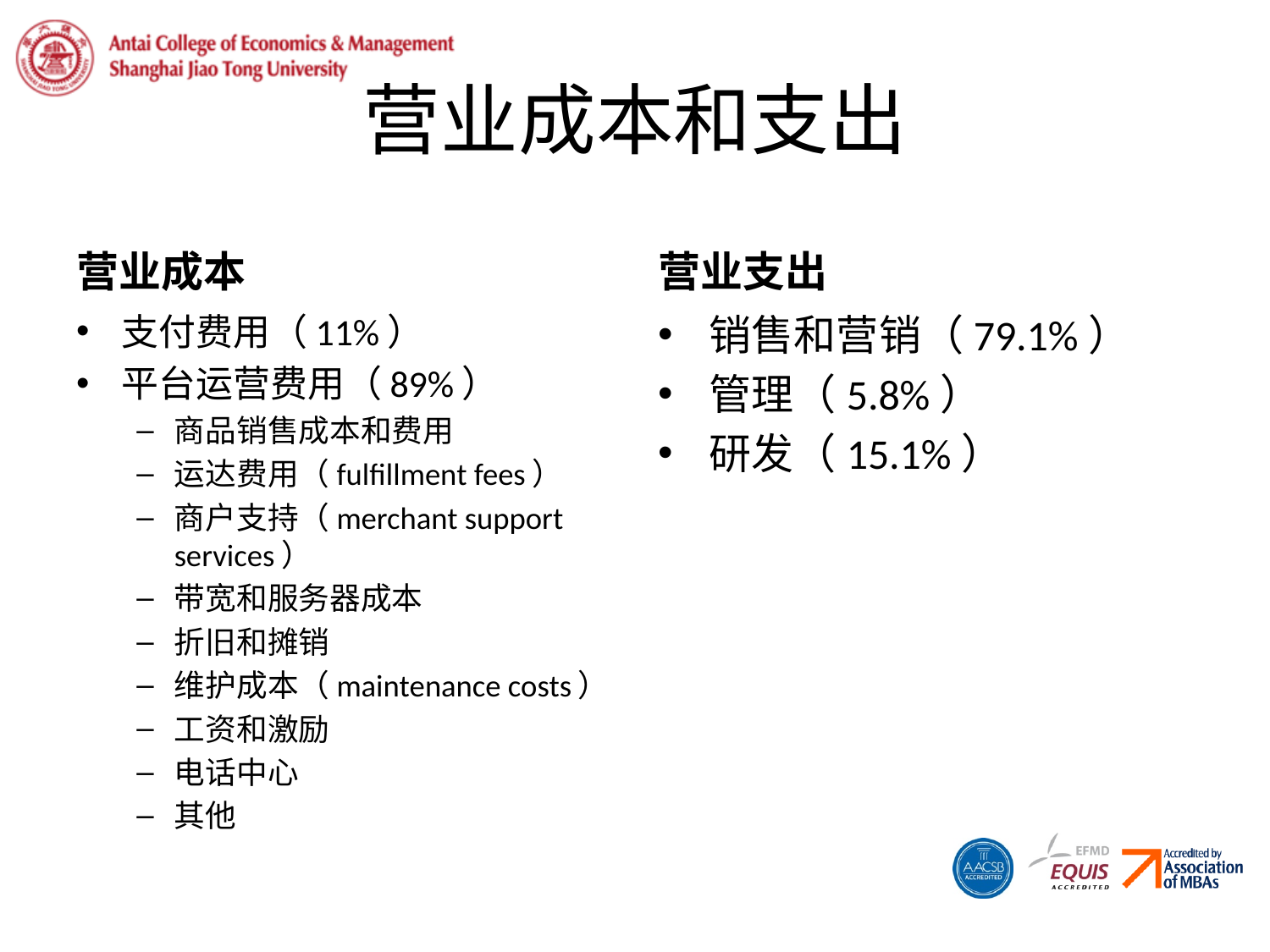

# 营业成本和支出
营业成本
营业支出
支付费用（11%）
平台运营费用（89%）
商品销售成本和费用
运达费用（fulfillment fees）
商户支持（merchant support services）
带宽和服务器成本
折旧和摊销
维护成本（maintenance costs）
工资和激励
电话中心
其他

销售和营销（79.1%）
管理（5.8%）
研发（15.1%）